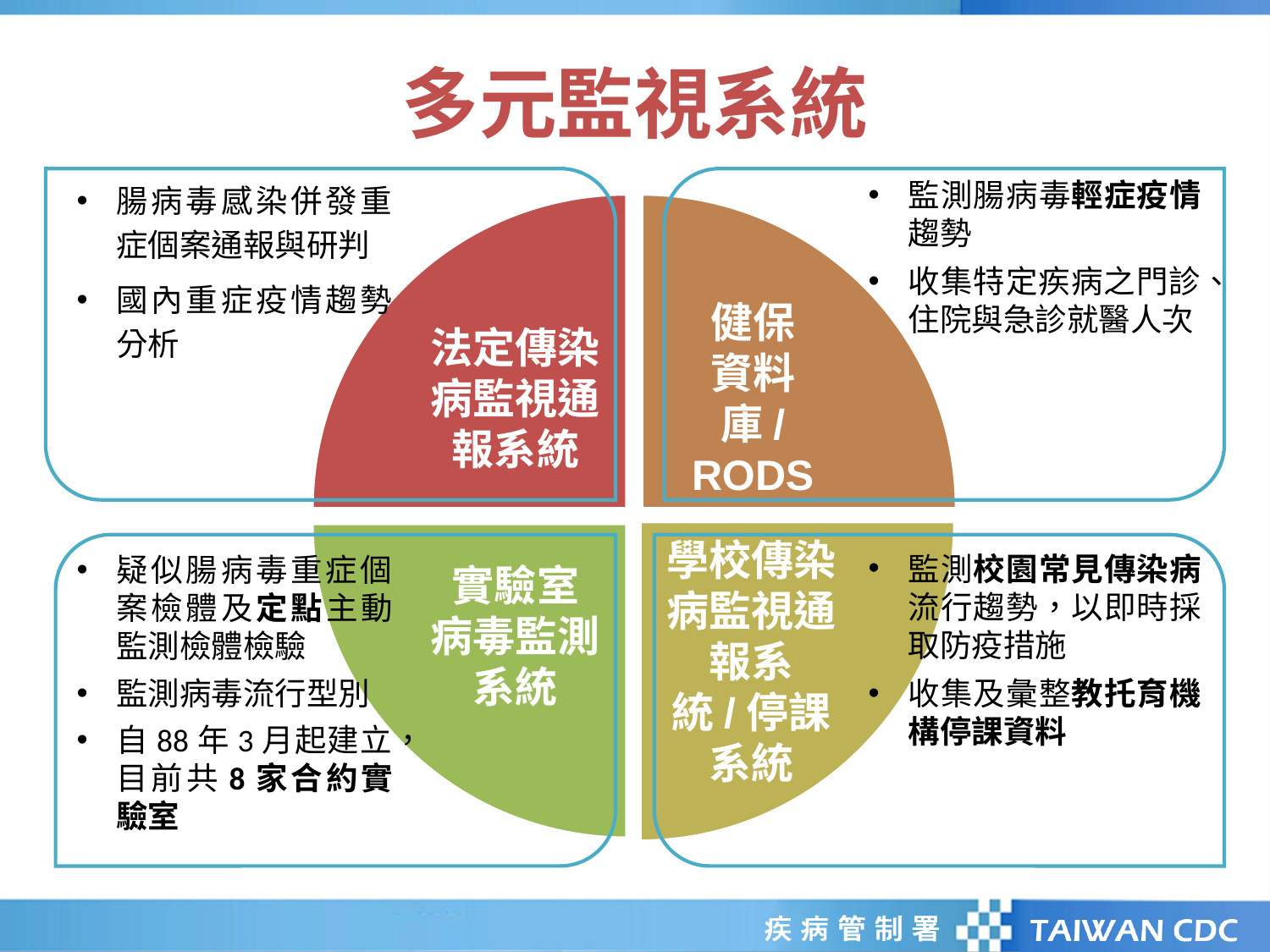

# 多元監視系統

法定傳染病監視通報系統
健保
資料庫/RODS
學校傳染病監視通報系統/停課系統
實驗室
病毒監測系統

腸病毒感染併發重症個案通報與研判
國內重症疫情趨勢分析
監測腸病毒輕症疫情趨勢
收集特定疾病之門診、住院與急診就醫人次
監測校園常見傳染病流行趨勢，以即時採取防疫措施
收集及彙整教托育機構停課資料
疑似腸病毒重症個案檢體及定點主動監測檢體檢驗
監測病毒流行型別
自88年3月起建立，目前共8家合約實驗室